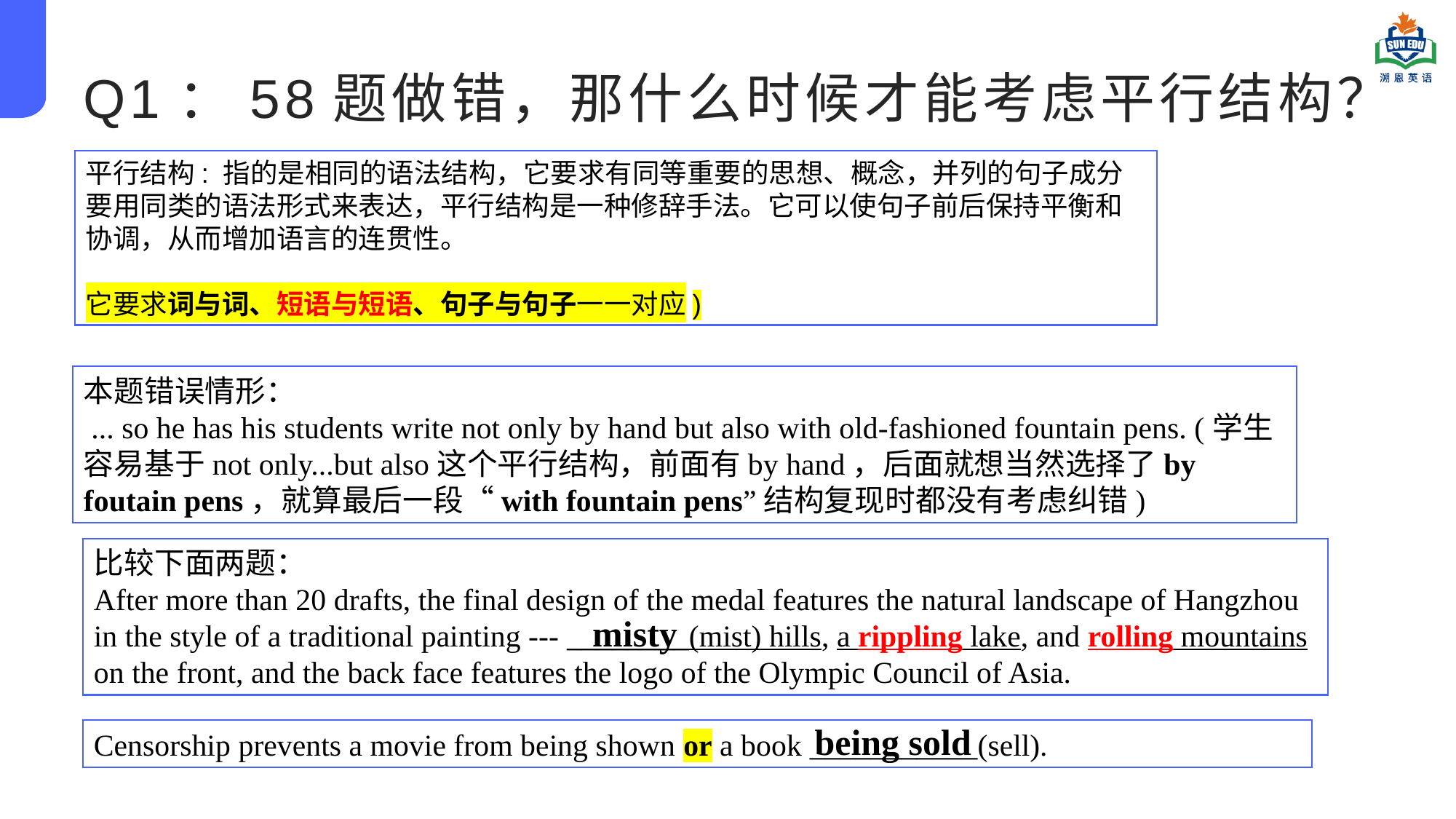

Q1：58题做错，那什么时候才能考虑平行结构？
平行结构: 指的是相同的语法结构，它要求有同等重要的思想、概念，并列的句子成分要用同类的语法形式来表达，平行结构是一种修辞手法。它可以使句子前后保持平衡和协调，从而增加语言的连贯性。

它要求词与词、短语与短语、句子与句子一一对应)
本题错误情形：
 ... so he has his students write not only by hand but also with old-fashioned fountain pens. (学生容易基于not only...but also这个平行结构，前面有by hand，后面就想当然选择了by foutain pens，就算最后一段“with fountain pens”结构复现时都没有考虑纠错)
比较下面两题：
After more than 20 drafts, the final design of the medal features the natural landscape of Hangzhou in the style of a traditional painting --- ________(mist) hills, a rippling lake, and rolling mountains on the front, and the back face features the logo of the Olympic Council of Asia.
misty
being sold
Censorship prevents a movie from being shown or a book ___________(sell).